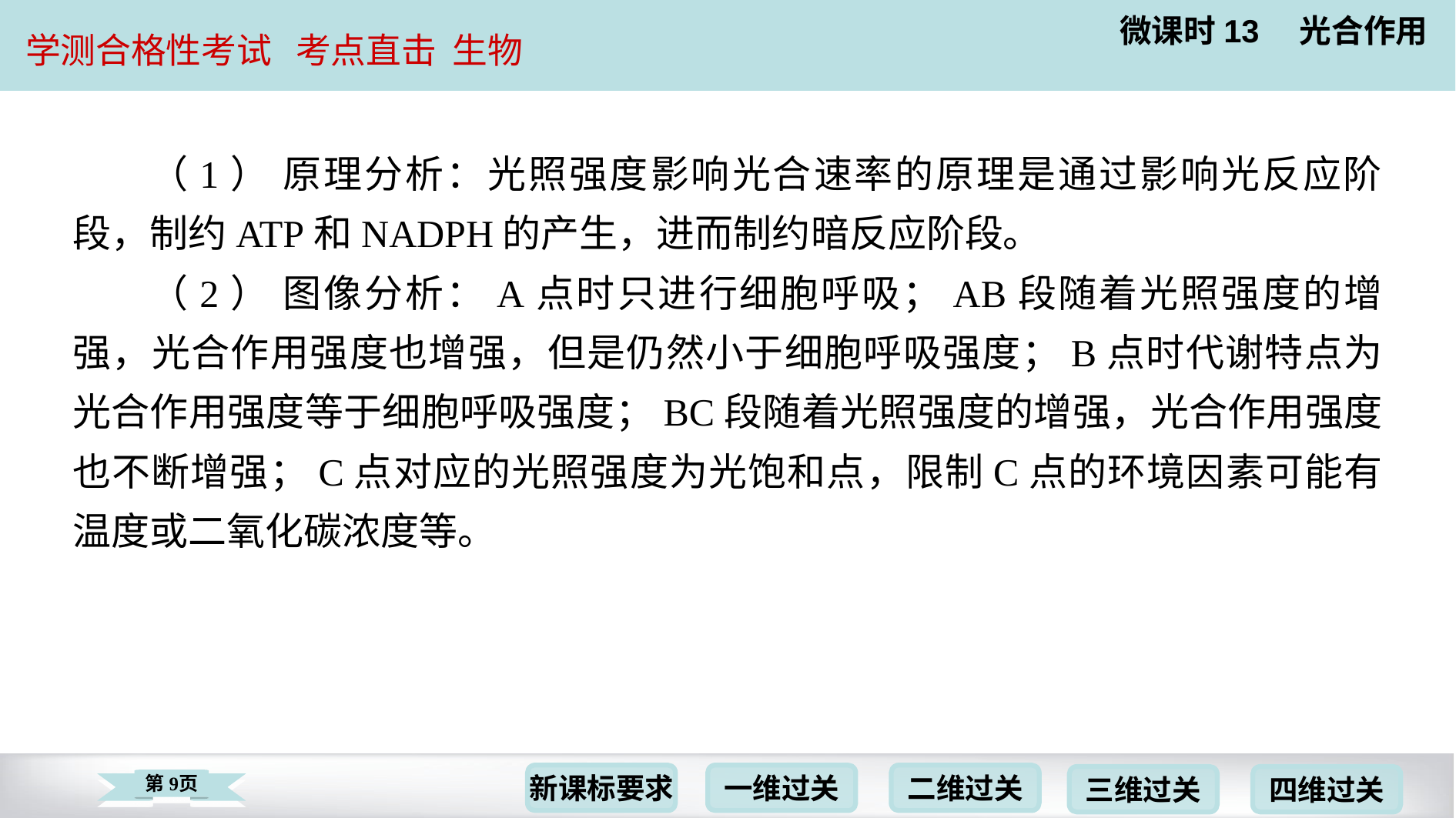

（1） 原理分析：光照强度影响光合速率的原理是通过影响光反应阶段，制约ATP和NADPH的产生，进而制约暗反应阶段。
（2） 图像分析：A点时只进行细胞呼吸；AB段随着光照强度的增强，光合作用强度也增强，但是仍然小于细胞呼吸强度；B点时代谢特点为光合作用强度等于细胞呼吸强度；BC段随着光照强度的增强，光合作用强度也不断增强；C点对应的光照强度为光饱和点，限制C点的环境因素可能有温度或二氧化碳浓度等。